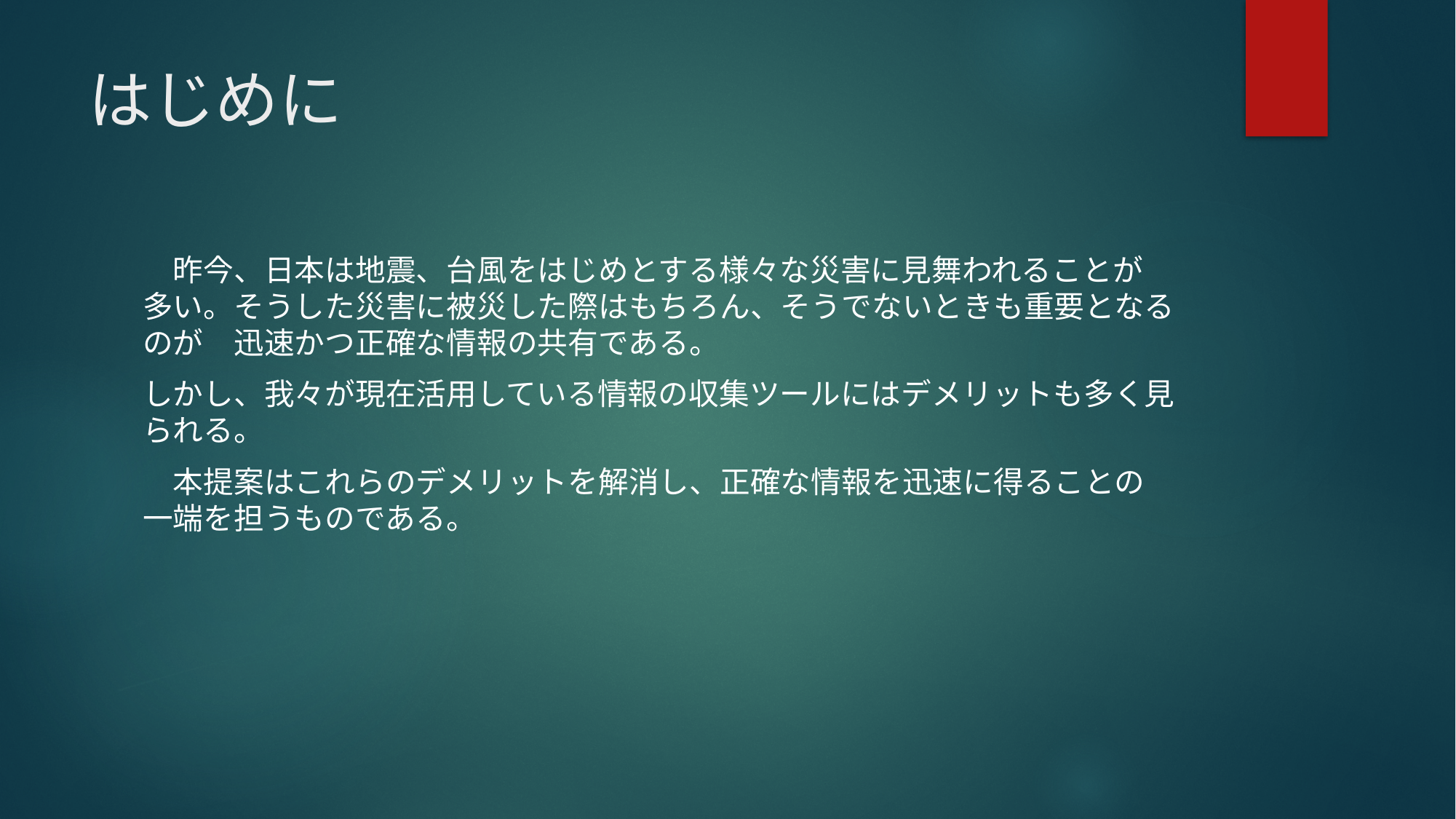

# はじめに
　昨今、日本は地震、台風をはじめとする様々な災害に見舞われることが　多い。そうした災害に被災した際はもちろん、そうでないときも重要となるのが　迅速かつ正確な情報の共有である。
しかし、我々が現在活用している情報の収集ツールにはデメリットも多く見られる。
　本提案はこれらのデメリットを解消し、正確な情報を迅速に得ることの　一端を担うものである。